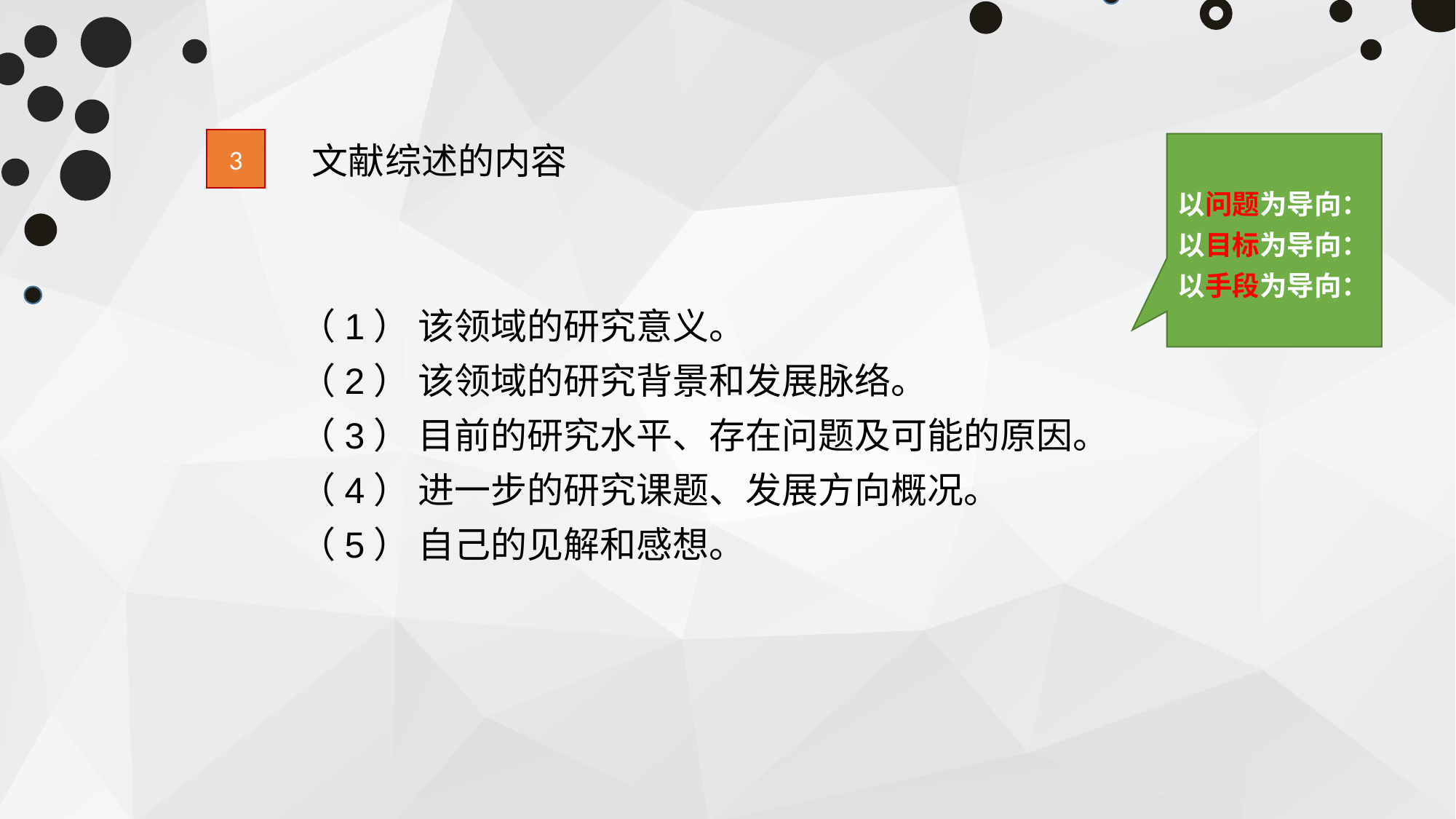

3
文献综述的内容
以问题为导向：
以目标为导向：
以手段为导向：

（1） 该领域的研究意义。
（2） 该领域的研究背景和发展脉络。
（3） 目前的研究水平、存在问题及可能的原因。
（4） 进一步的研究课题、发展方向概况。
（5） 自己的见解和感想。